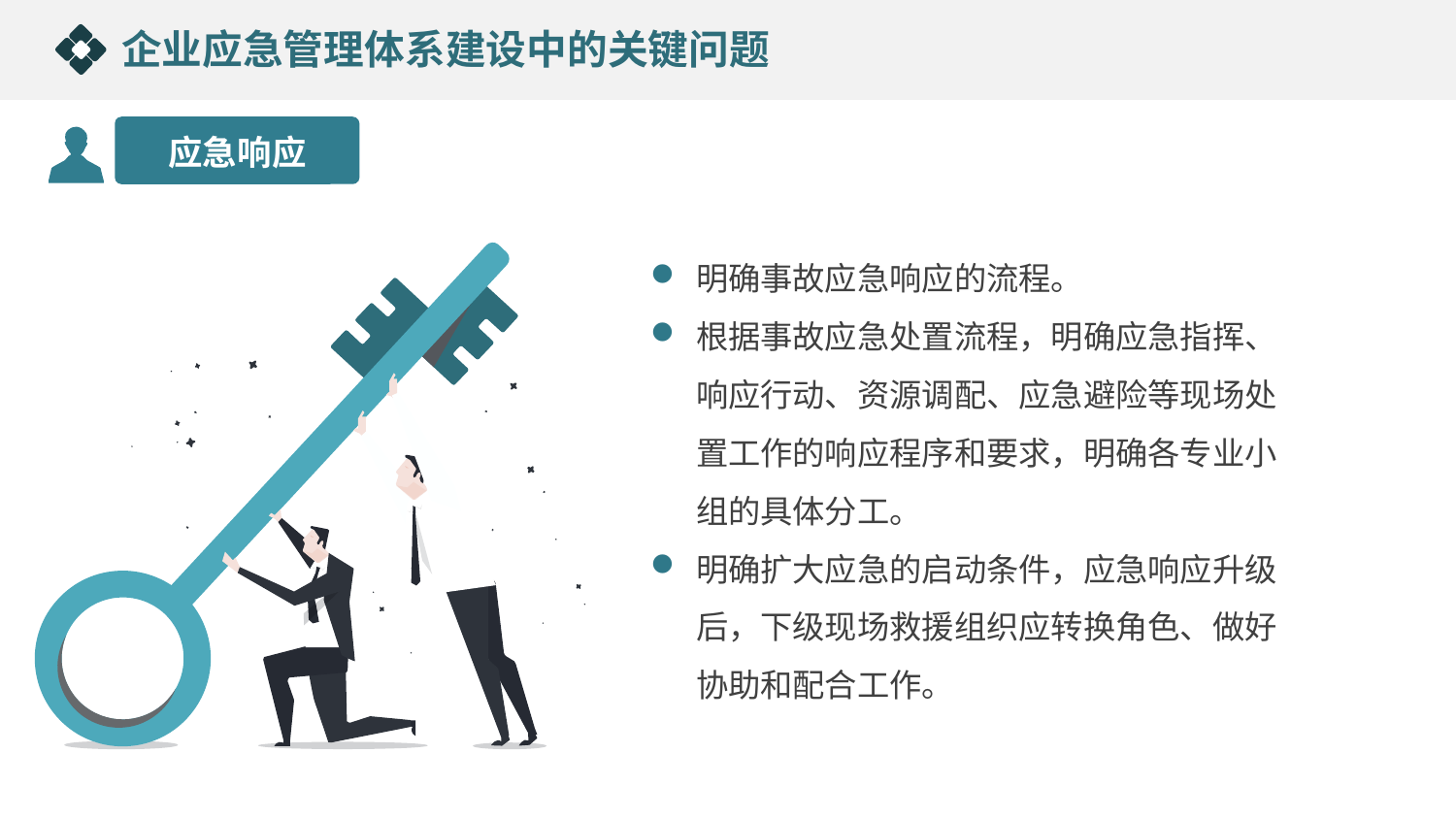

企业应急管理体系建设中的关键问题

应急响应
明确事故应急响应的流程。
根据事故应急处置流程，明确应急指挥、响应行动、资源调配、应急避险等现场处置工作的响应程序和要求，明确各专业小组的具体分工。
明确扩大应急的启动条件，应急响应升级后，下级现场救援组织应转换角色、做好协助和配合工作。